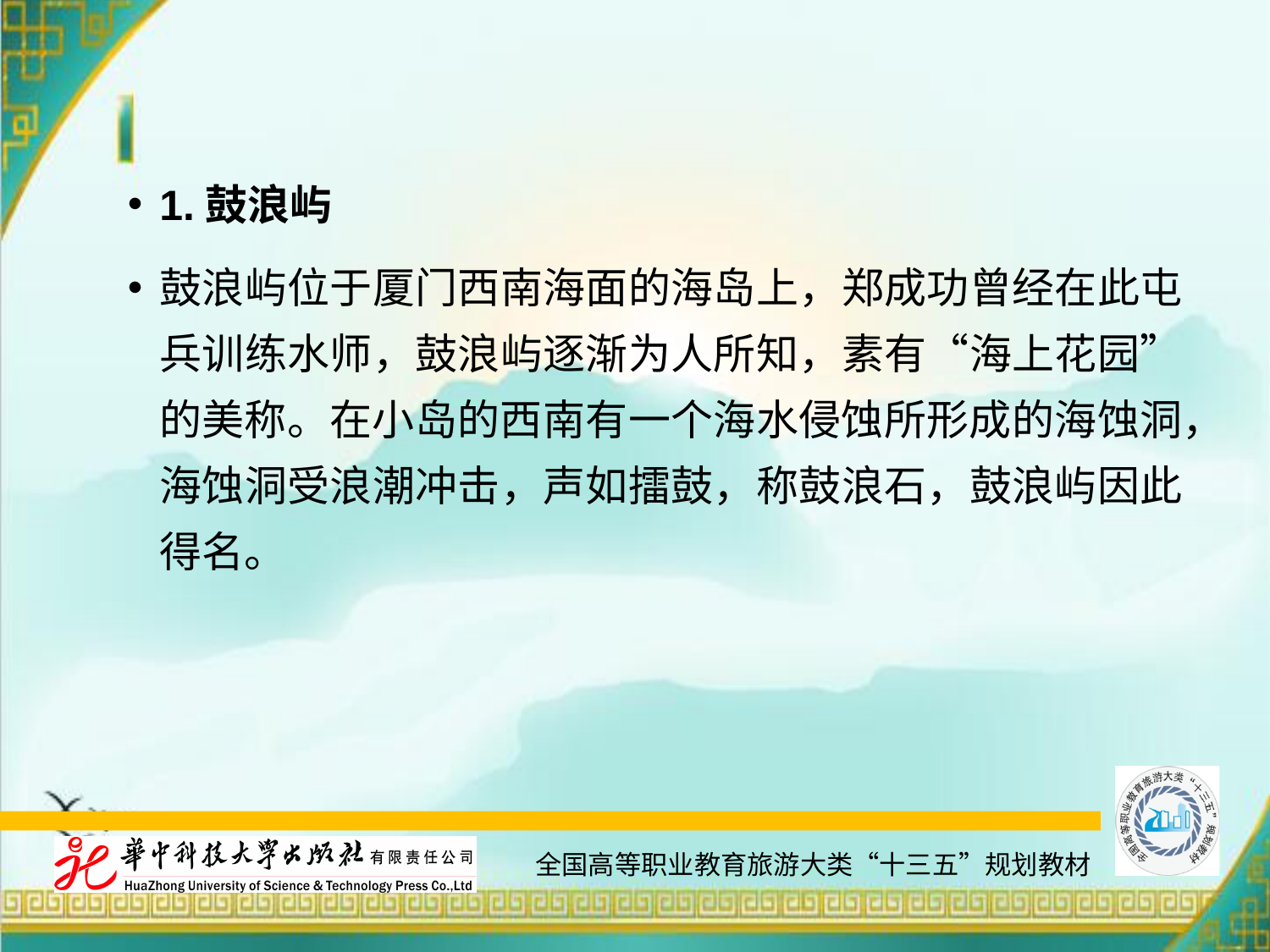

#
1.鼓浪屿
鼓浪屿位于厦门西南海面的海岛上，郑成功曾经在此屯兵训练水师，鼓浪屿逐渐为人所知，素有“海上花园”的美称。在小岛的西南有一个海水侵蚀所形成的海蚀洞，海蚀洞受浪潮冲击，声如擂鼓，称鼓浪石，鼓浪屿因此得名。